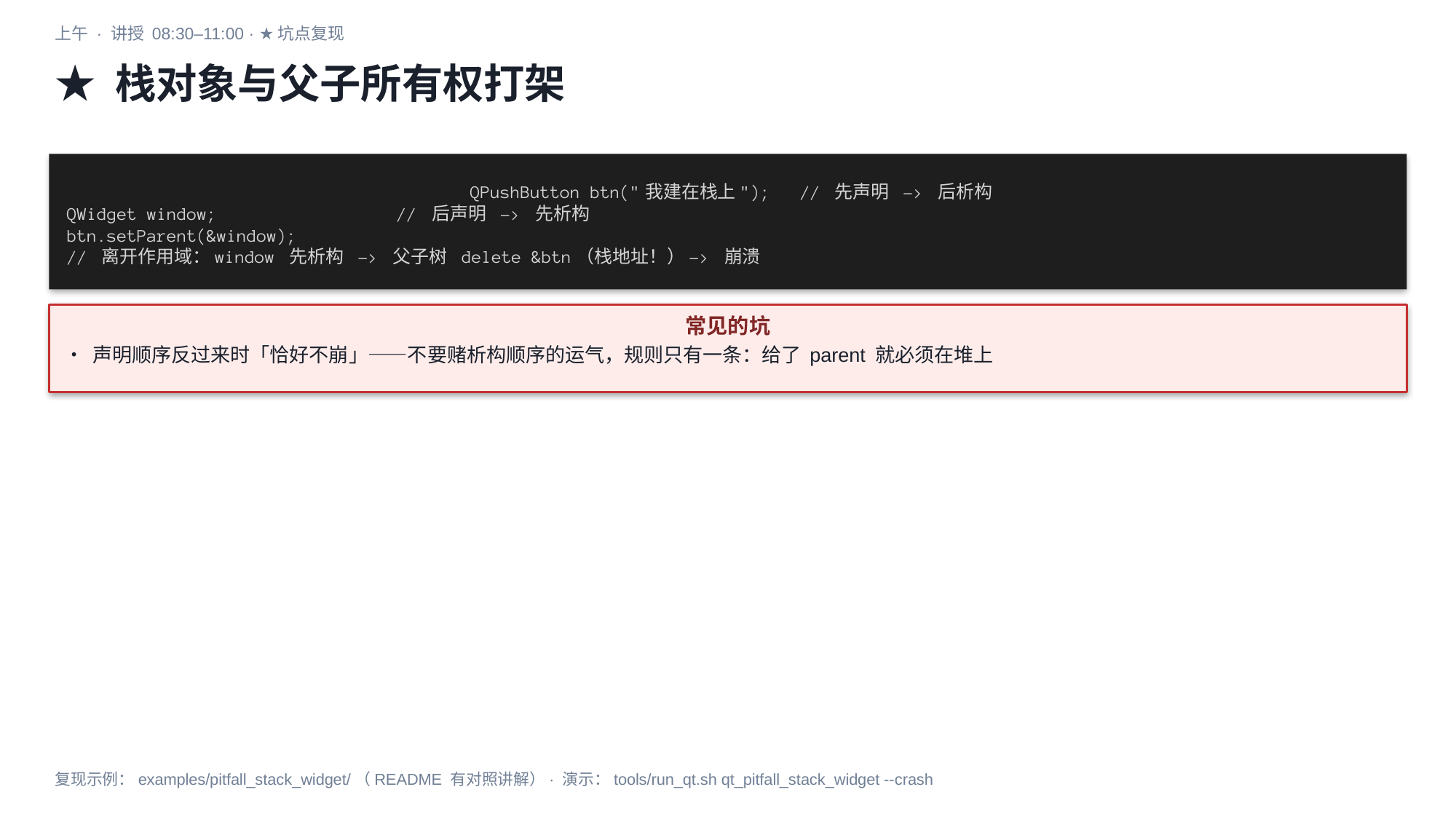

上午 · 讲授 08:30–11:00 · ★坑点复现
★ 栈对象与父子所有权打架
QPushButton btn("我建在栈上");   // 先声明 -> 后析构
QWidget window;                  // 后声明 -> 先析构
btn.setParent(&window);
// 离开作用域：window 先析构 -> 父子树 delete &btn（栈地址！）-> 崩溃
常见的坑
• 声明顺序反过来时「恰好不崩」——不要赌析构顺序的运气，规则只有一条：给了 parent 就必须在堆上
复现示例：examples/pitfall_stack_widget/（README 有对照讲解）· 演示：tools/run_qt.sh qt_pitfall_stack_widget --crash